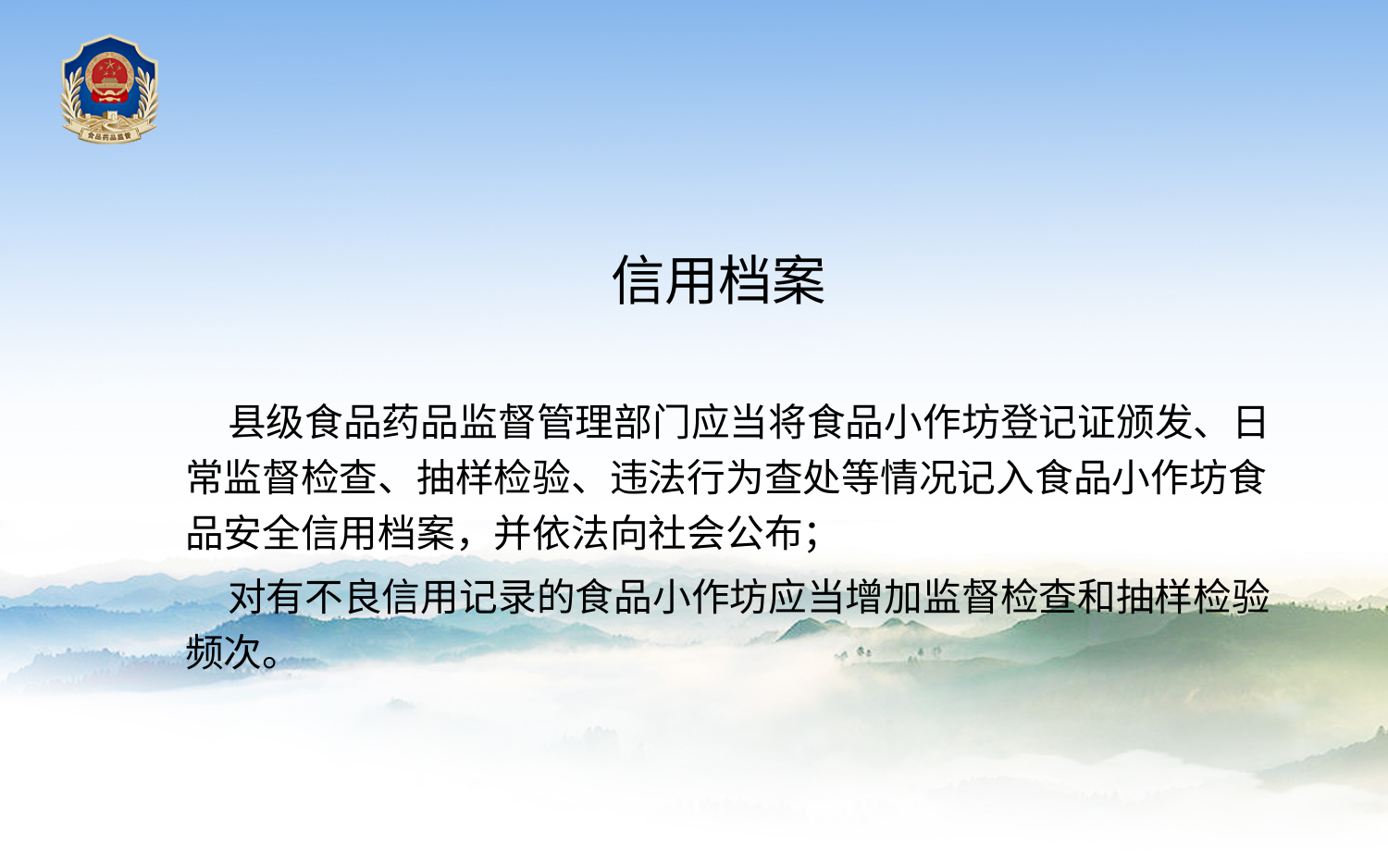

信用档案

          县级食品药品监督管理部门应当将食品小作坊登记证颁发、日常监督检查、抽样检验、违法行为查处等情况记入食品小作坊食品安全信用档案，并依法向社会公布；
          对有不良信用记录的食品小作坊应当增加监督检查和抽样检验频次。